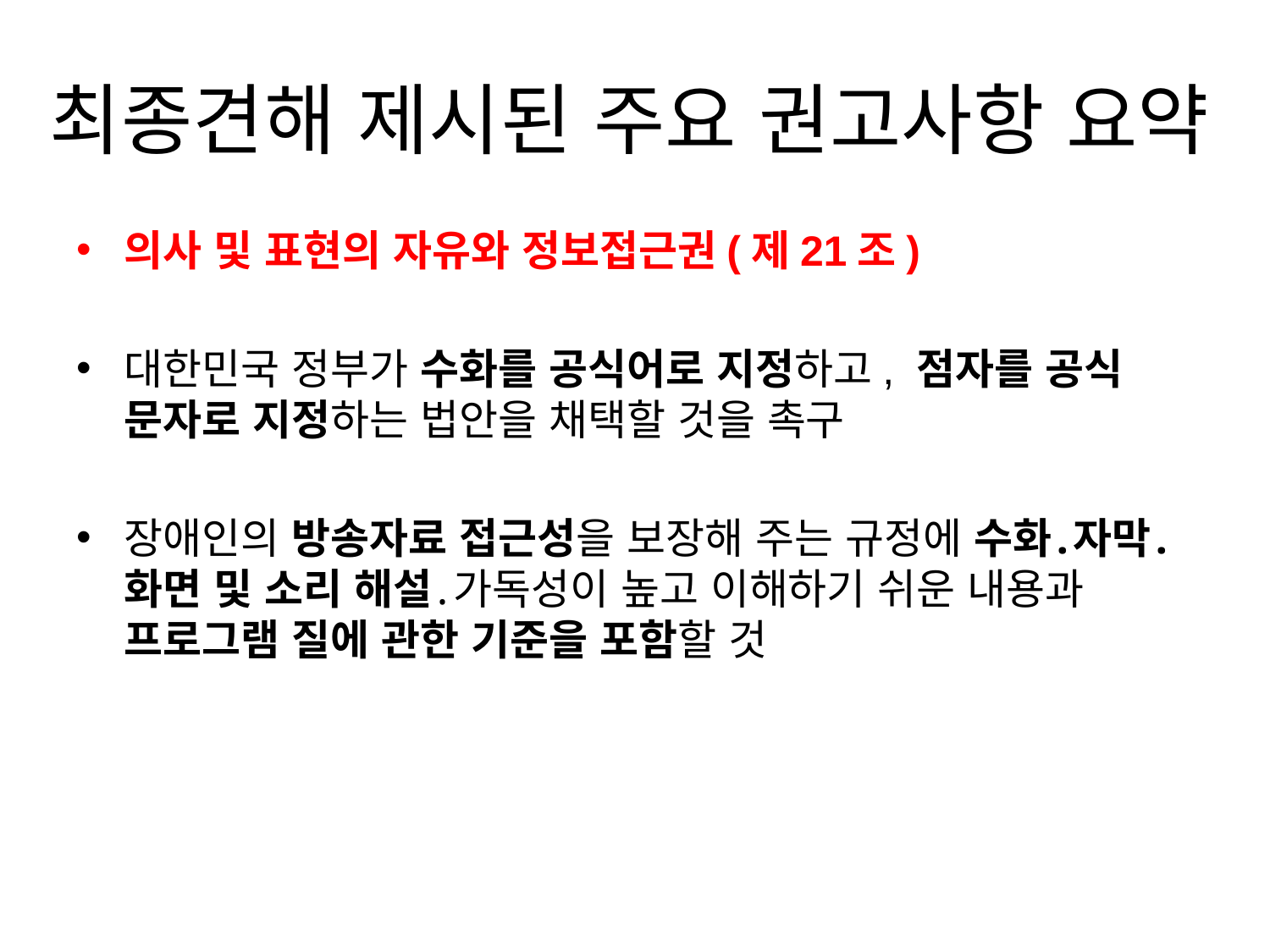

# 최종견해 제시된 주요 권고사항 요약
의사 및 표현의 자유와 정보접근권(제21조)

대한민국 정부가 수화를 공식어로 지정하고, 점자를 공식 문자로 지정하는 법안을 채택할 것을 촉구

장애인의 방송자료 접근성을 보장해 주는 규정에 수화․자막․화면 및 소리 해설․가독성이 높고 이해하기 쉬운 내용과 프로그램 질에 관한 기준을 포함할 것